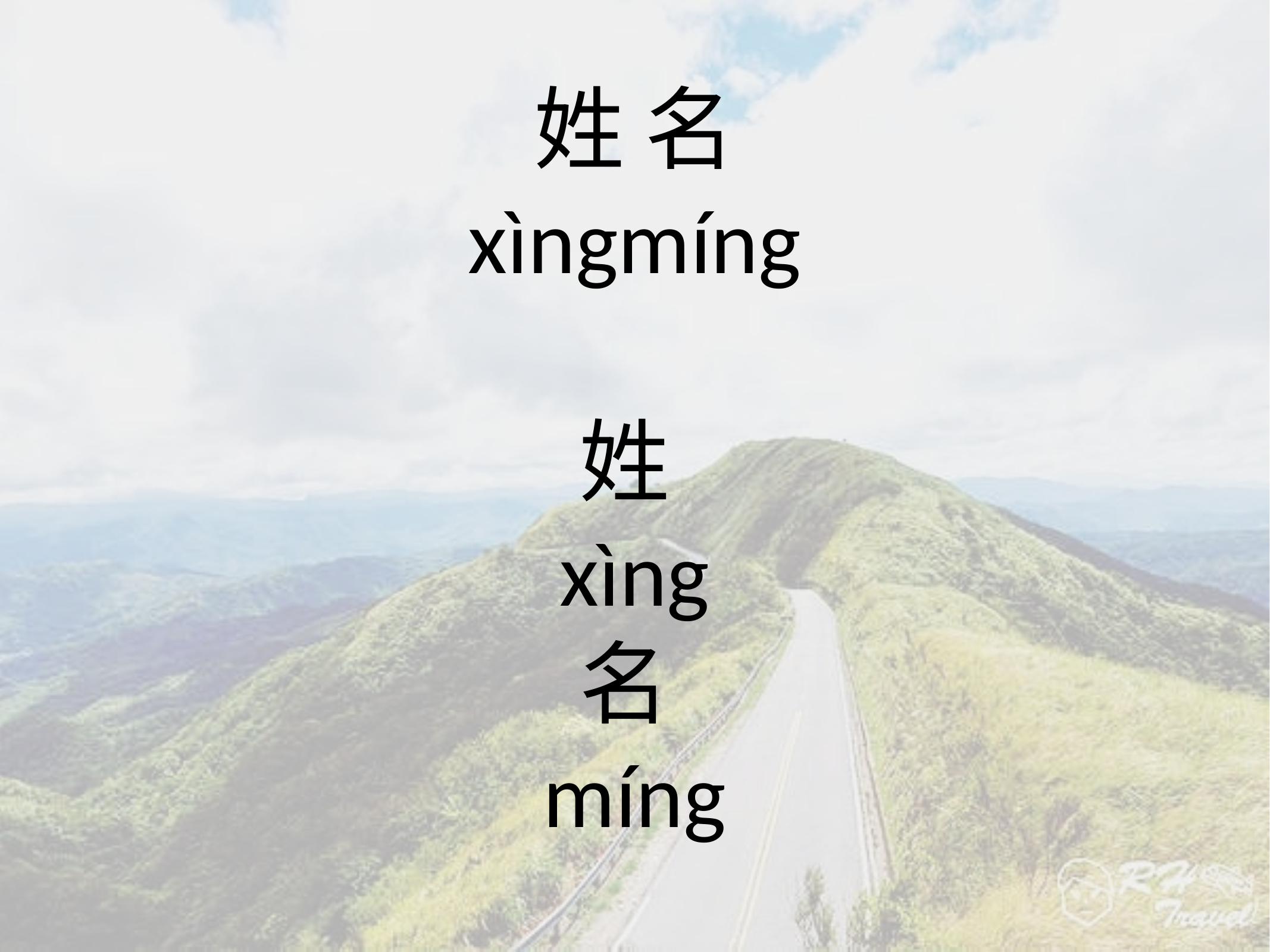

#
姓 名
xìngmíng

姓
xìng
名
míng